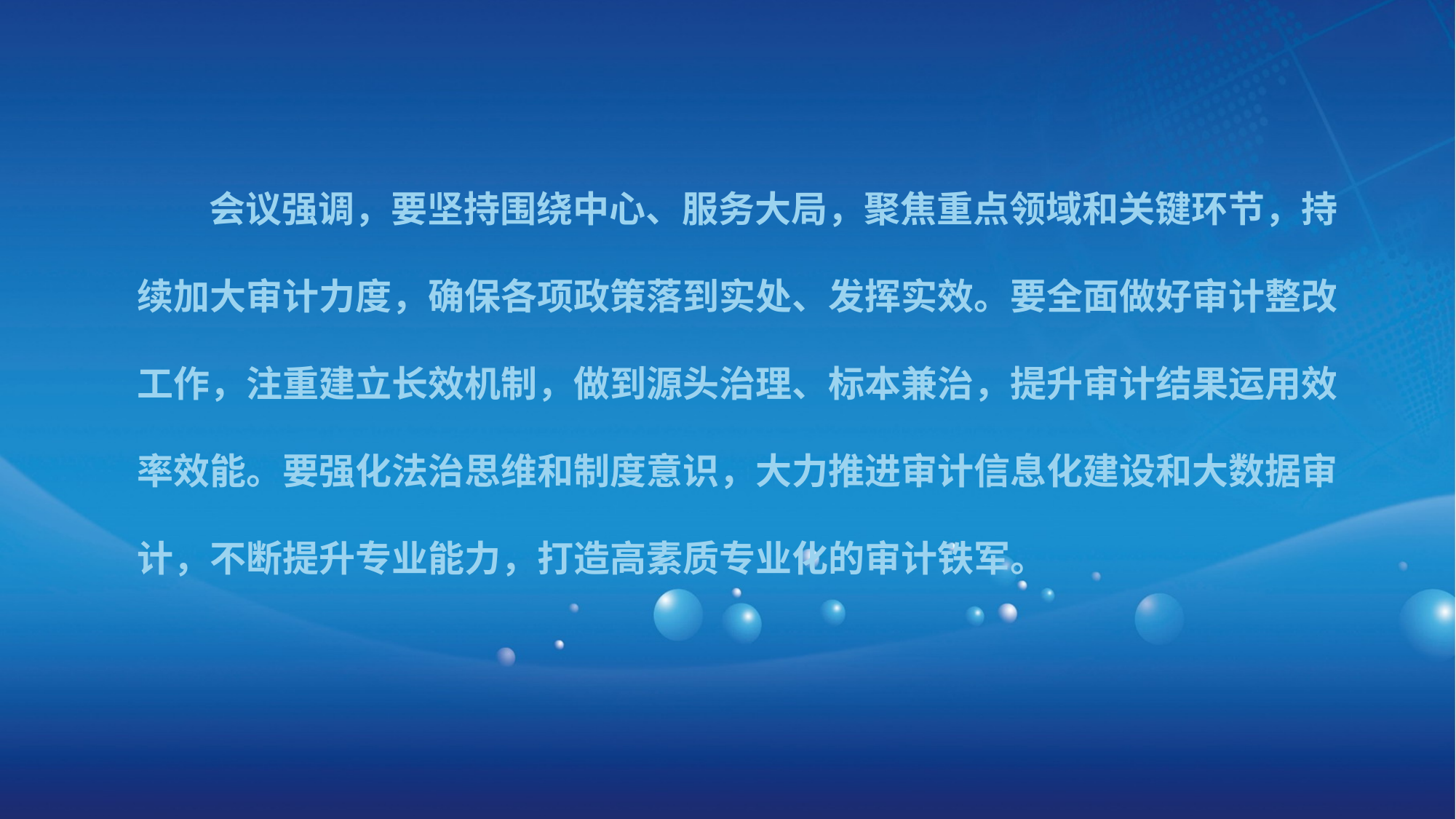

会议强调，要坚持围绕中心、服务大局，聚焦重点领域和关键环节，持续加大审计力度，确保各项政策落到实处、发挥实效。要全面做好审计整改工作，注重建立长效机制，做到源头治理、标本兼治，提升审计结果运用效率效能。要强化法治思维和制度意识，大力推进审计信息化建设和大数据审计，不断提升专业能力，打造高素质专业化的审计铁军。